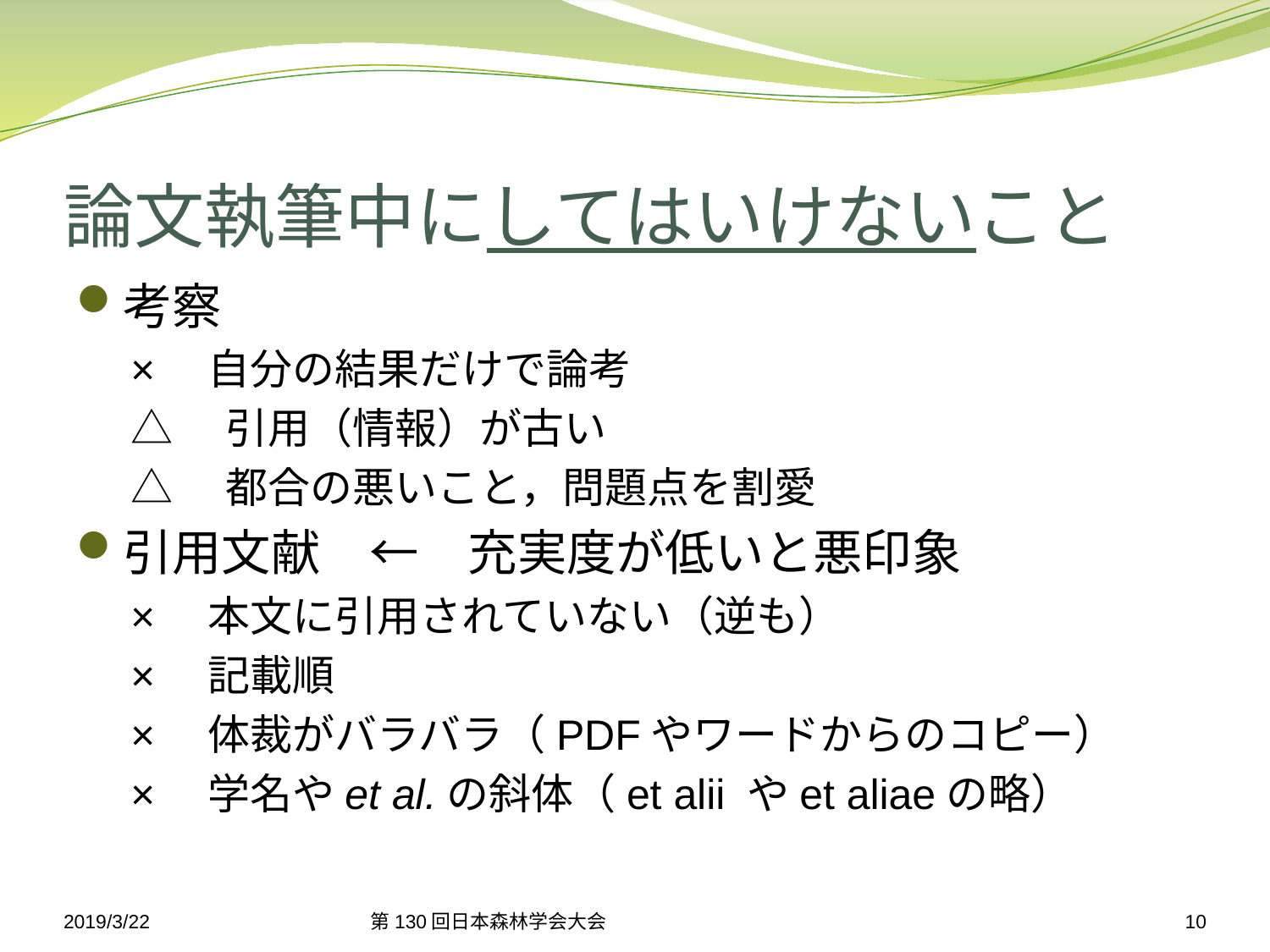

# 論文執筆中にしてはいけないこと
考察
×　自分の結果だけで論考
△　引用（情報）が古い
△　都合の悪いこと，問題点を割愛
引用文献　←　充実度が低いと悪印象
×　本文に引用されていない（逆も）
×　記載順
×　体裁がバラバラ（PDFやワードからのコピー）
×　学名やet al.の斜体（et alii やet aliaeの略）
2019/3/22
第130回日本森林学会大会
10